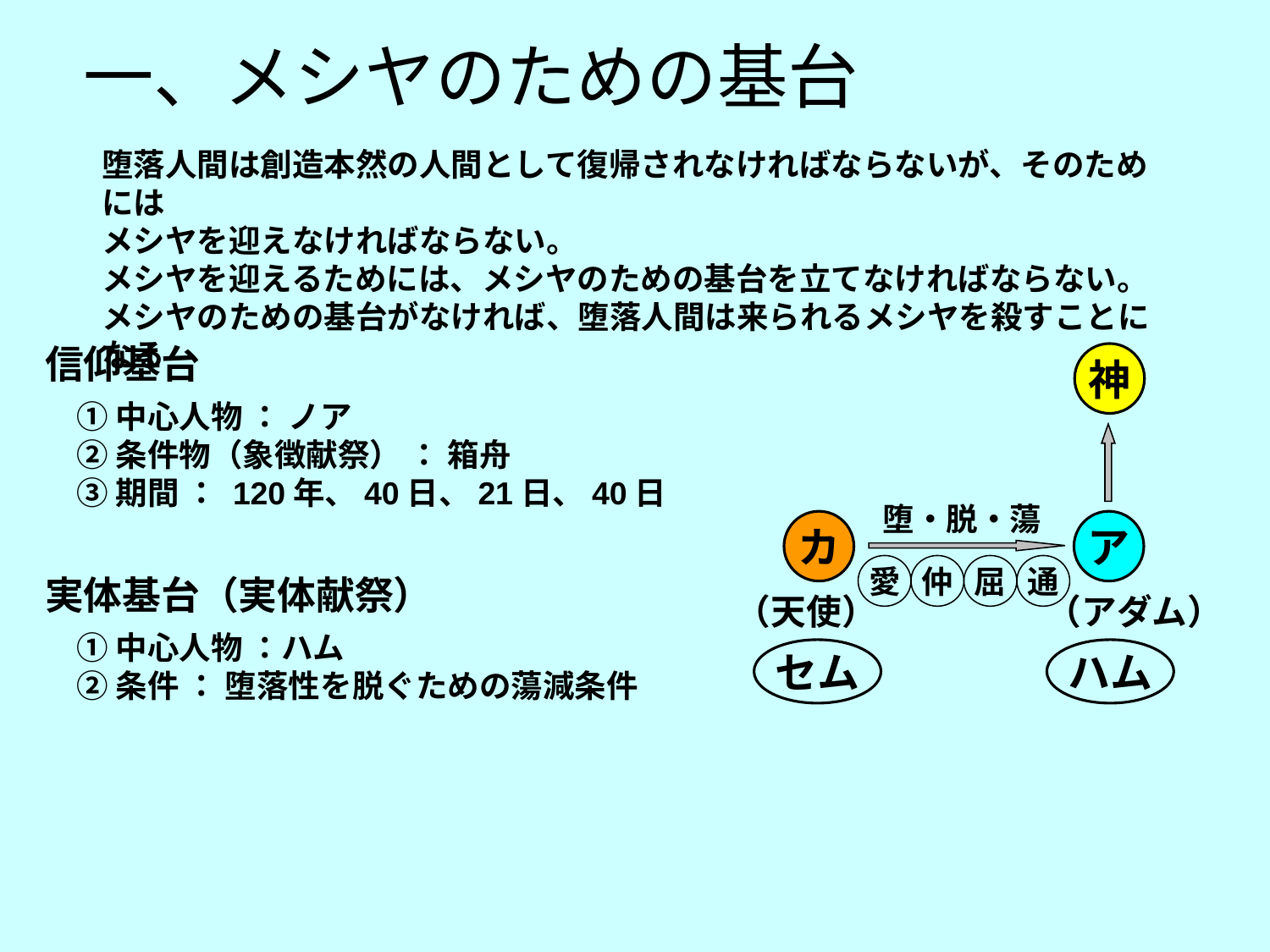

一、メシヤのための基台
堕落人間は創造本然の人間として復帰されなければならないが、そのためには
メシヤを迎えなければならない。
メシヤを迎えるためには、メシヤのための基台を立てなければならない。
メシヤのための基台がなければ、堕落人間は来られるメシヤを殺すことになる
信仰基台
　① 中心人物 ： ノア
　② 条件物（象徴献祭） ： 箱舟
　③ 期間 ： 120年、40日、21日、40日

実体基台（実体献祭）
　① 中心人物 ：ハム
　② 条件 ： 堕落性を脱ぐための蕩減条件
神

堕・脱・蕩
カ
ア

愛
仲
屈
通
（天使）                 （アダム）
セム
ハム